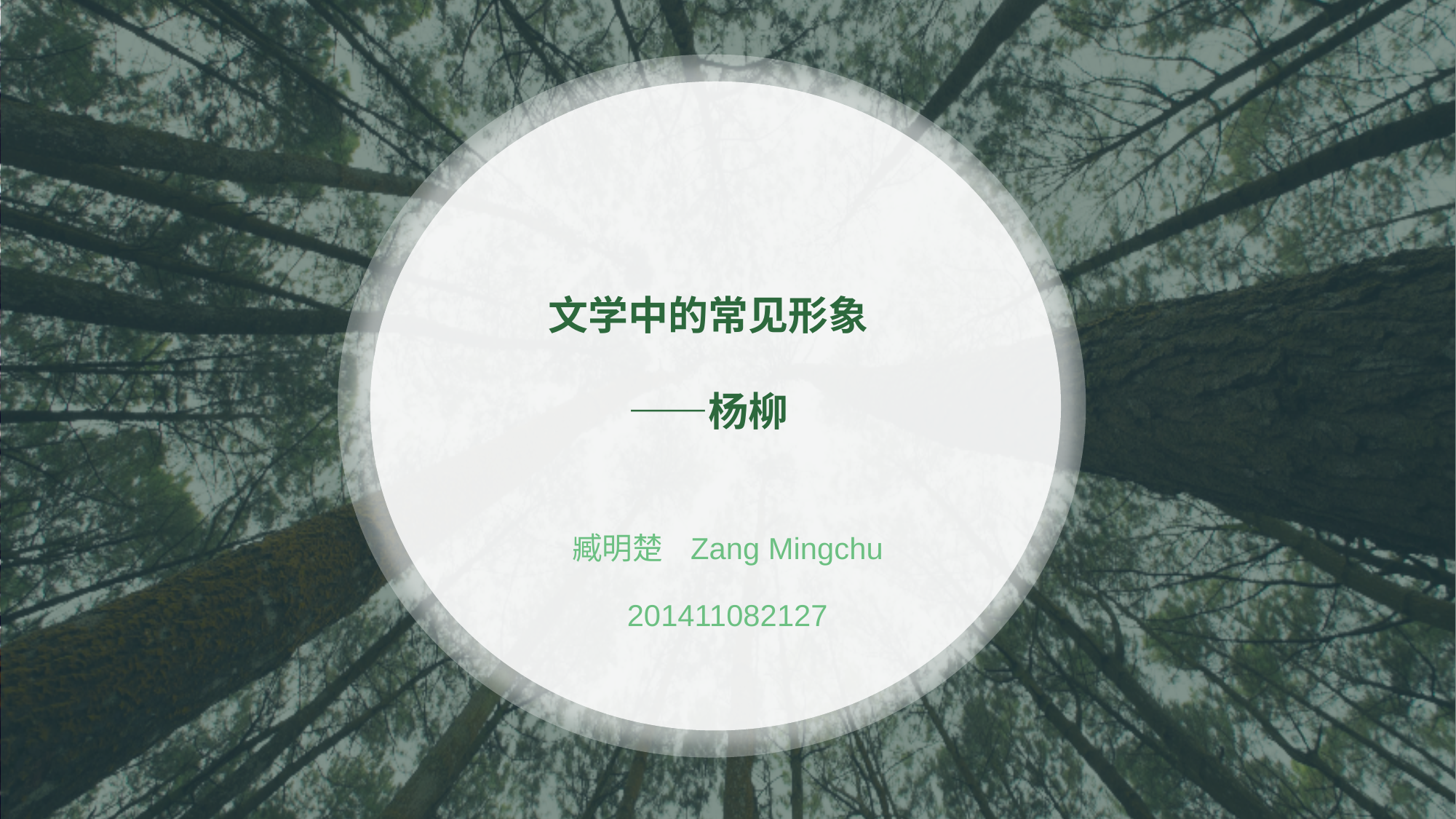

# 文学中的常见形象 ——杨柳
臧明楚   Zang Mingchu
201411082127